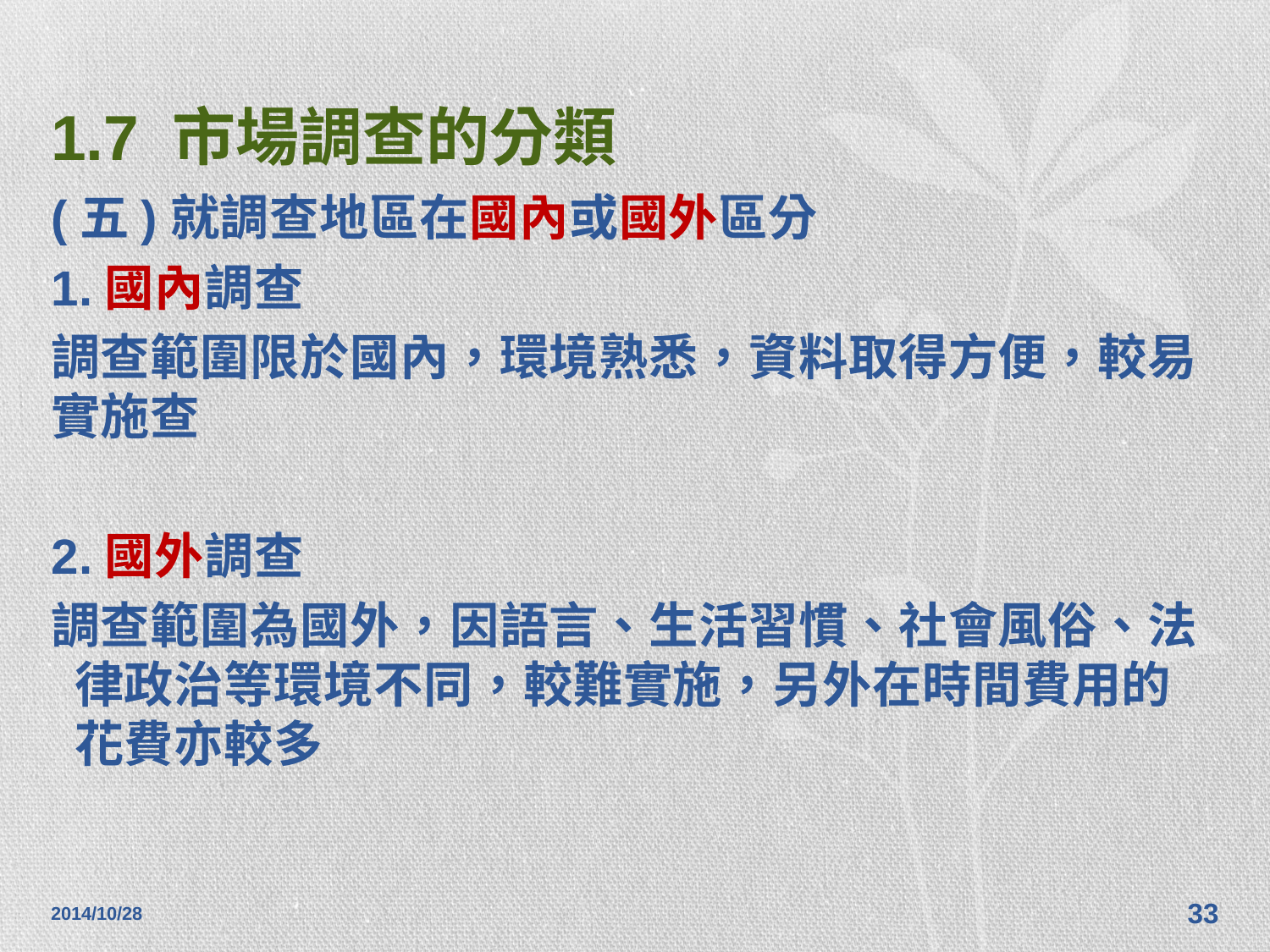

# 1.7 市場調查的分類
(五)就調查地區在國內或國外區分
1.國內調查
調查範圍限於國內，環境熟悉，資料取得方便，較易實施查

2.國外調查
調查範圍為國外，因語言、生活習慣、社會風俗、法律政治等環境不同，較難實施，另外在時間費用的花費亦較多

2014/10/28
33